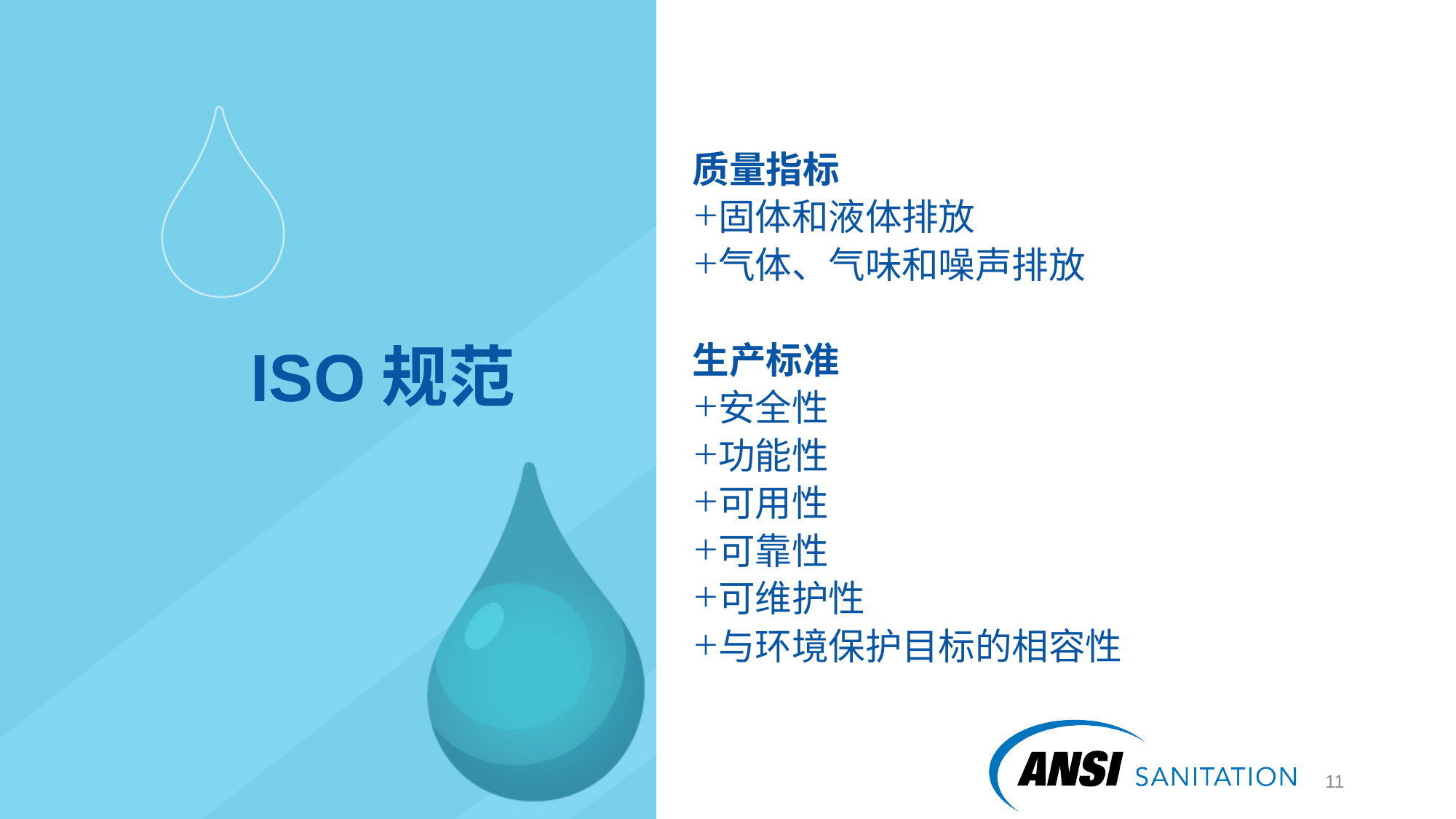

质量指标
固体和液体排放
气体、气味和噪声排放

生产标准
安全性
功能性
可用性
可靠性
可维护性
与环境保护目标的相容性
# ISO规范
11